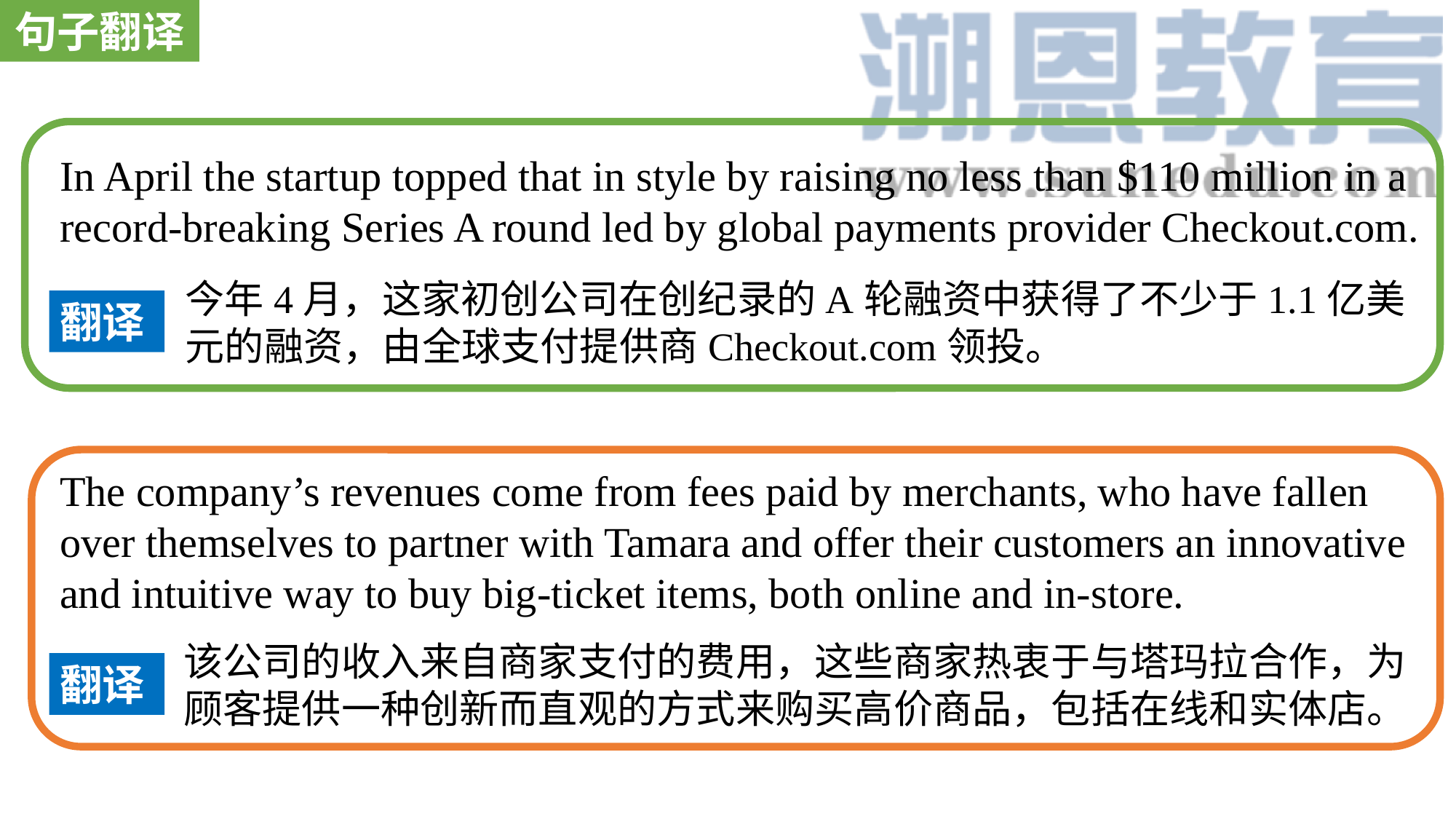

句子翻译

In April the startup topped that in style by raising no less than $110 million in a record-breaking Series A round led by global payments provider Checkout.com.
今年4月，这家初创公司在创纪录的A轮融资中获得了不少于1.1亿美元的融资，由全球支付提供商Checkout.com领投。
翻译

The company’s revenues come from fees paid by merchants, who have fallen over themselves to partner with Tamara and offer their customers an innovative and intuitive way to buy big-ticket items, both online and in-store.
该公司的收入来自商家支付的费用，这些商家热衷于与塔玛拉合作，为顾客提供一种创新而直观的方式来购买高价商品，包括在线和实体店。
翻译